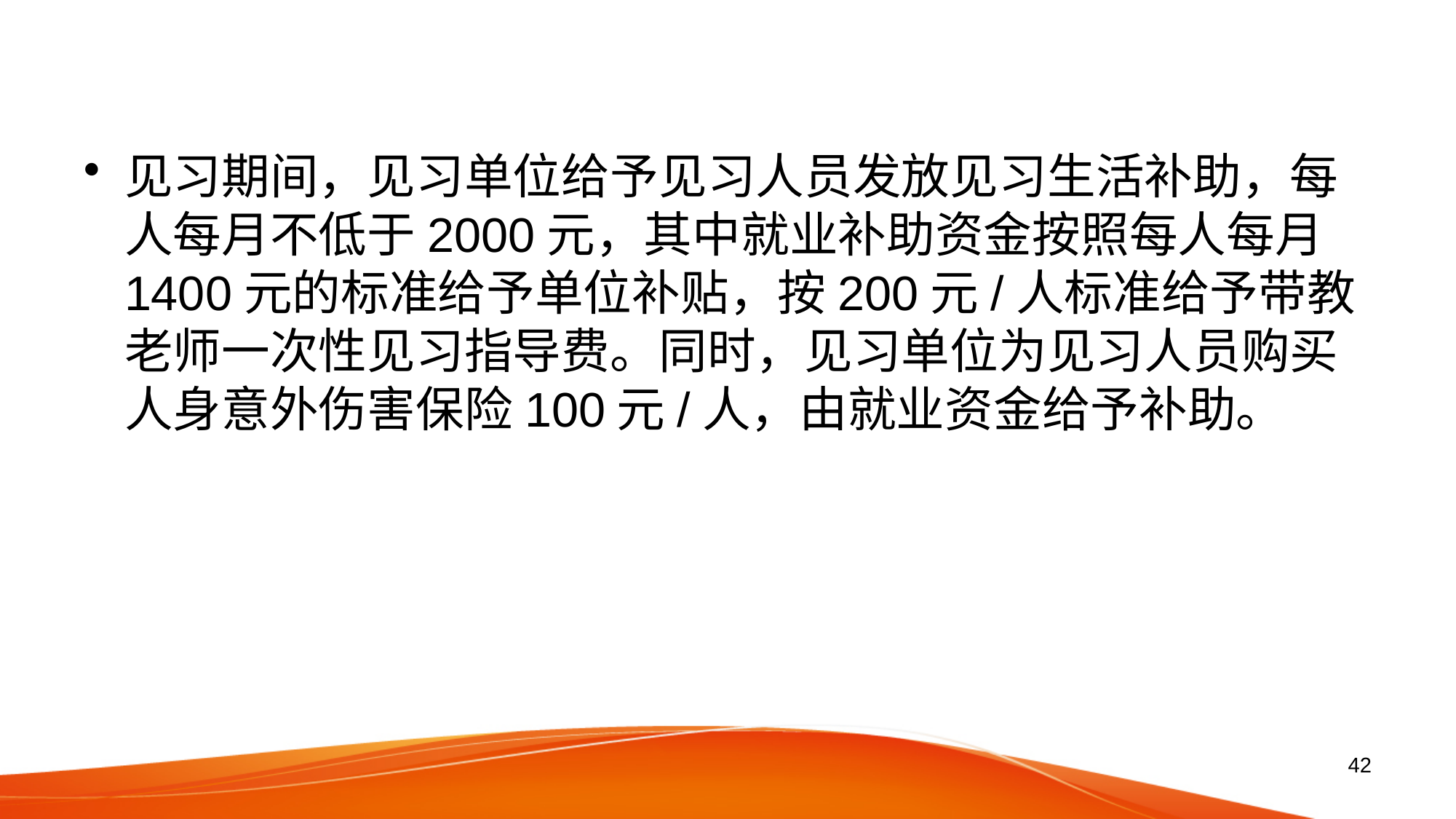

#
见习期间，见习单位给予见习人员发放见习生活补助，每人每月不低于2000元，其中就业补助资金按照每人每月1400元的标准给予单位补贴，按200元/人标准给予带教老师一次性见习指导费。同时，见习单位为见习人员购买人身意外伤害保险100元/人，由就业资金给予补助。

42